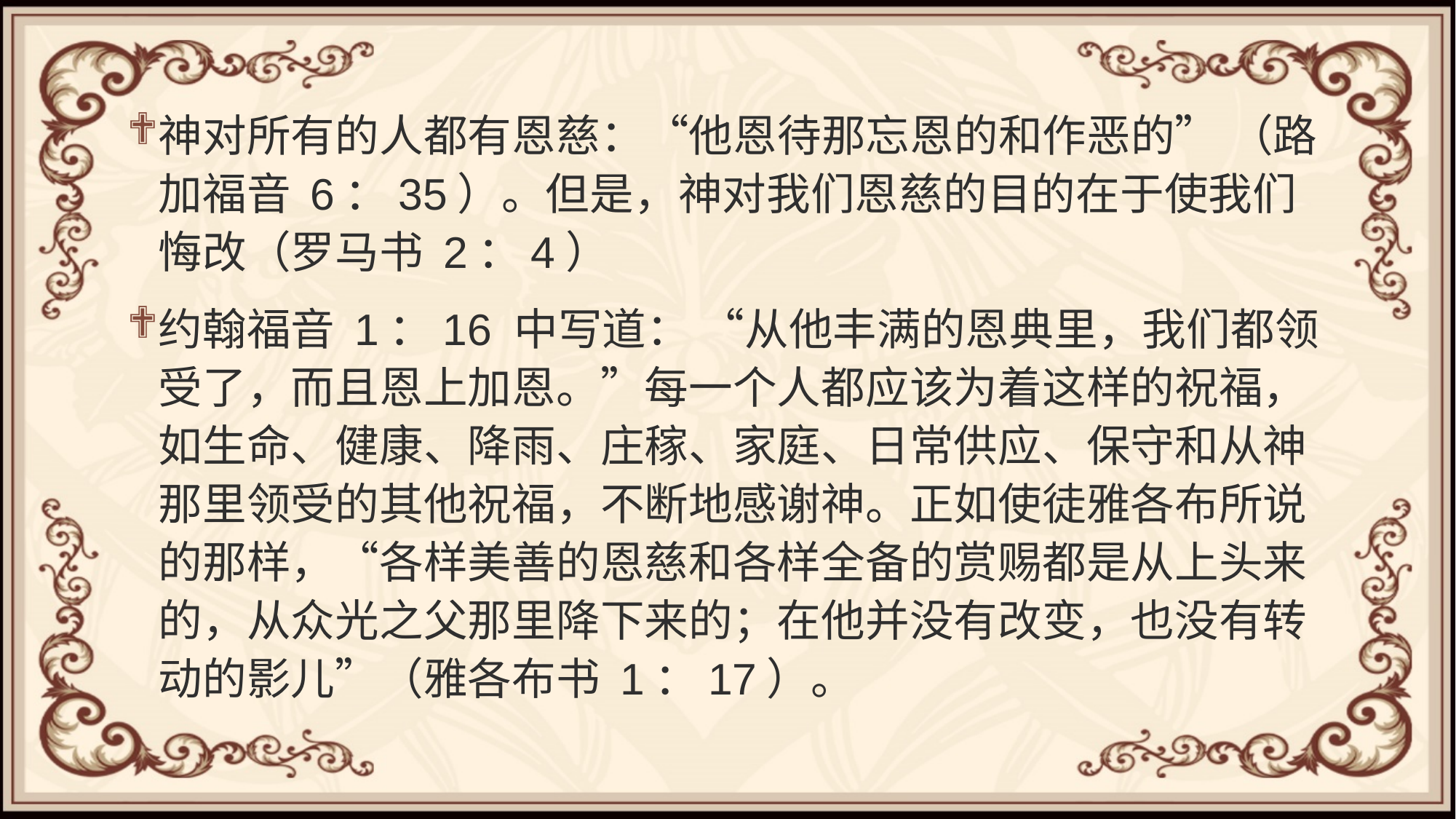

#
神对所有的人都有恩慈：“他恩待那忘恩的和作恶的” （路加福音 6：35）。但是，神对我们恩慈的目的在于使我们悔改（罗马书 2：4）
约翰福音 1：16 中写道： “从他丰满的恩典里，我们都领受了，而且恩上加恩。”每一个人都应该为着这样的祝福，如生命、健康、降雨、庄稼、家庭、日常供应、保守和从神那里领受的其他祝福，不断地感谢神。正如使徒雅各布所说的那样，“各样美善的恩慈和各样全备的赏赐都是从上头来的，从众光之父那里降下来的；在他并没有改变，也没有转动的影儿”（雅各布书 1：17）。